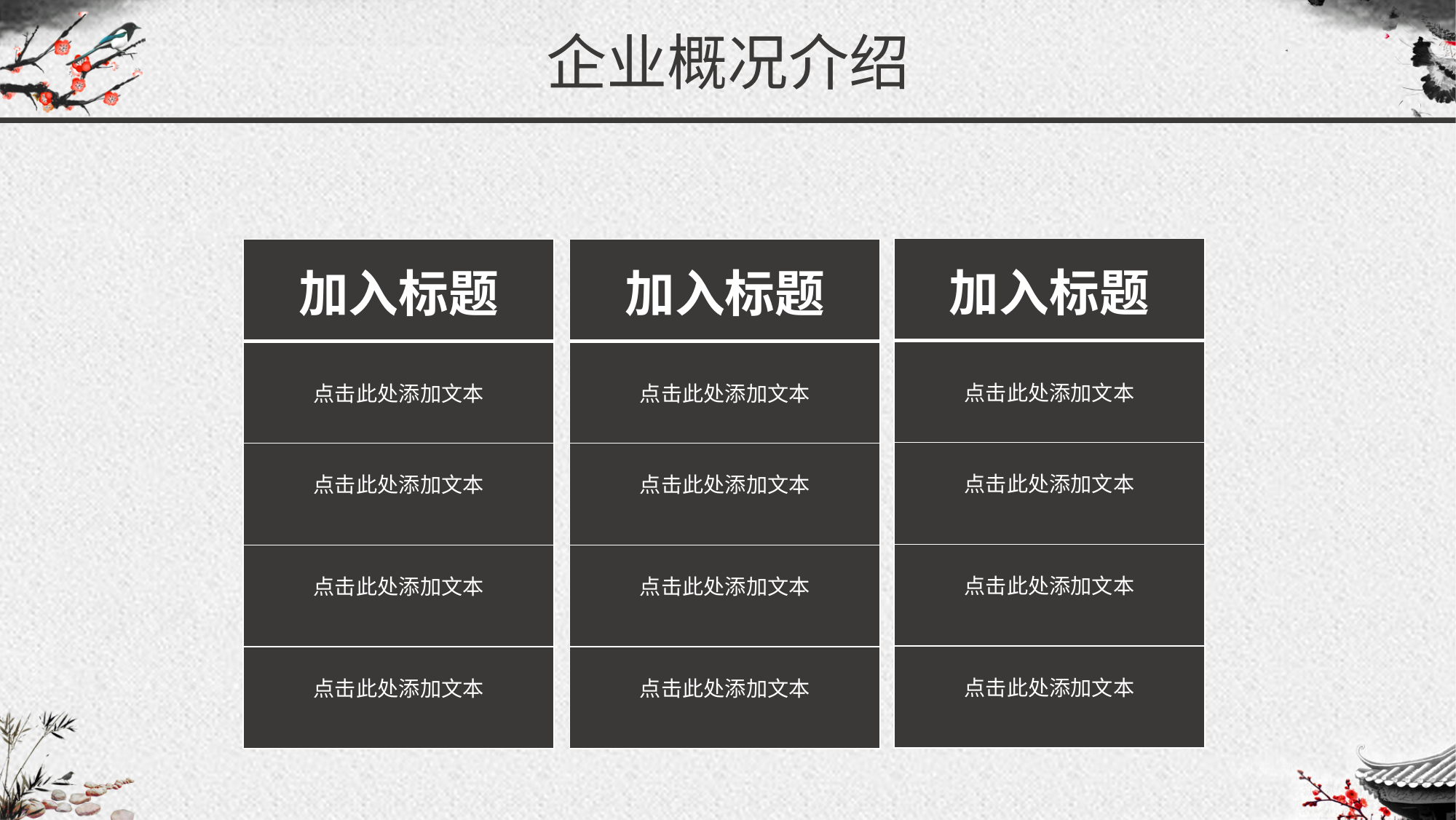

企业概况介绍

| 加入标题 |
| --- |
| 点击此处添加文本 |
| 点击此处添加文本 |
| 点击此处添加文本 |
| 点击此处添加文本 |
| 加入标题 |
| --- |
| 点击此处添加文本 |
| 点击此处添加文本 |
| 点击此处添加文本 |
| 点击此处添加文本 |
| 加入标题 |
| --- |
| 点击此处添加文本 |
| 点击此处添加文本 |
| 点击此处添加文本 |
| 点击此处添加文本 |